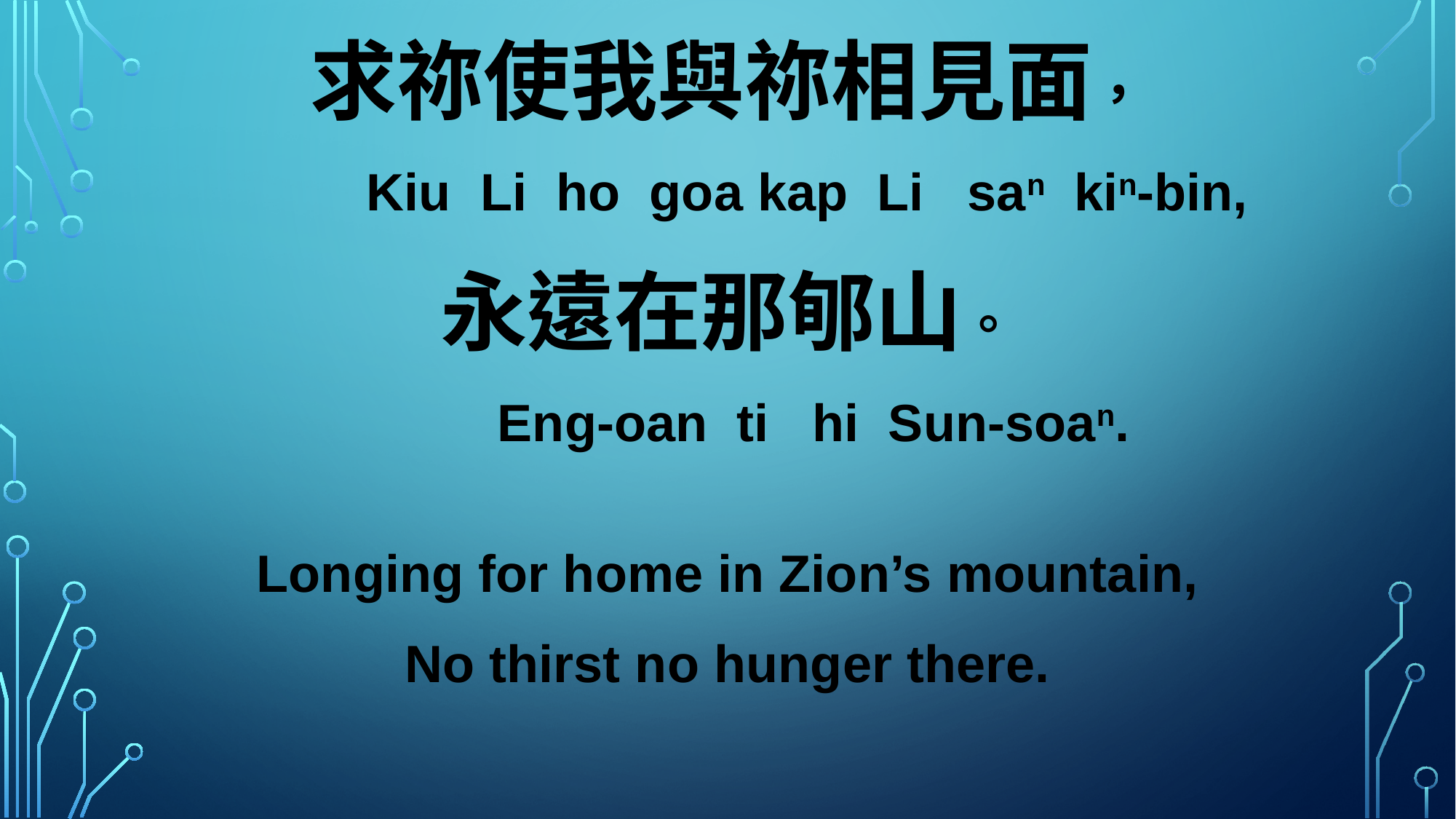

求祢使我與祢相見面，
           Kiu  Li  ho  goa kap  Li   san  kin-bin,
永遠在那郇山。
                    Eng-oan  ti   hi  Sun-soan.

Longing for home in Zion’s mountain,
No thirst no hunger there.